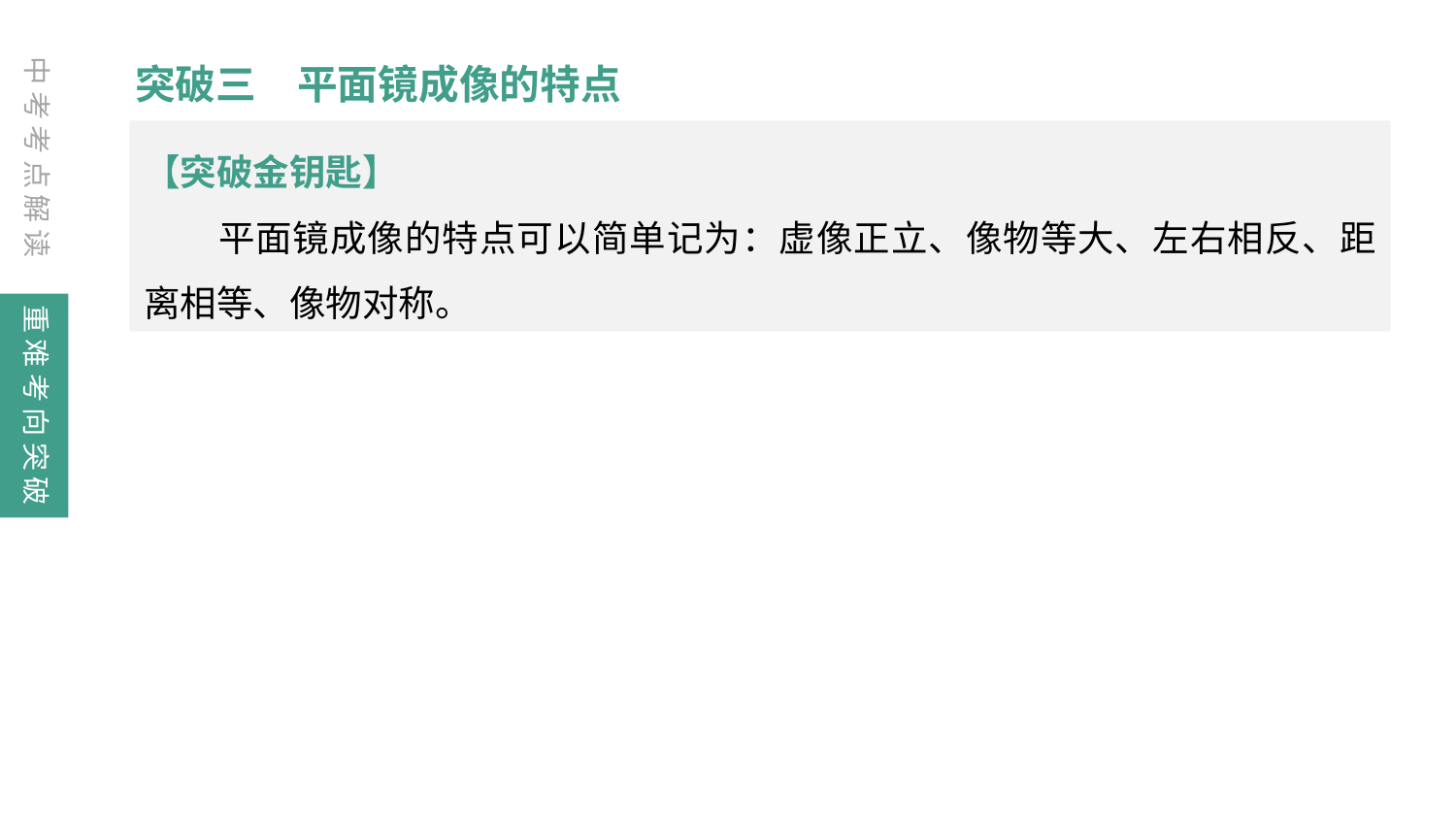

突破三　平面镜成像的特点
中考考点解读
【突破金钥匙】
　　平面镜成像的特点可以简单记为：虚像正立、像物等大、左右相反、距离相等、像物对称。
重难考向突破